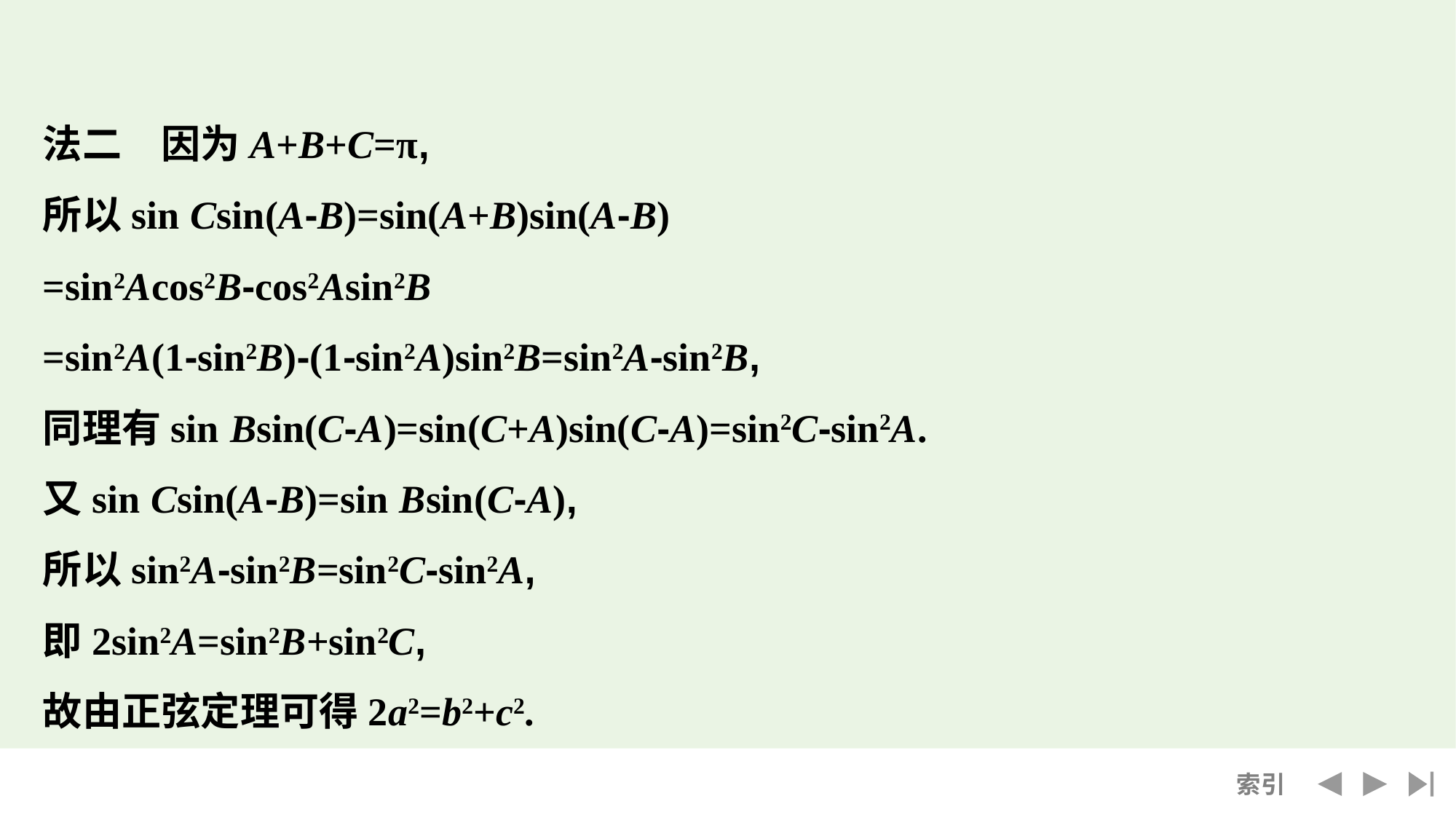

法二　因为A+B+C=π,
所以sin Csin(A-B)=sin(A+B)sin(A-B)
=sin2Acos2B-cos2Asin2B
=sin2A(1-sin2B)-(1-sin2A)sin2B=sin2A-sin2B,
同理有sin Bsin(C-A)=sin(C+A)sin(C-A)=sin2C-sin2A.
又sin Csin(A-B)=sin Bsin(C-A),
所以sin2A-sin2B=sin2C-sin2A,
即2sin2A=sin2B+sin2C,
故由正弦定理可得2a2=b2+c2.